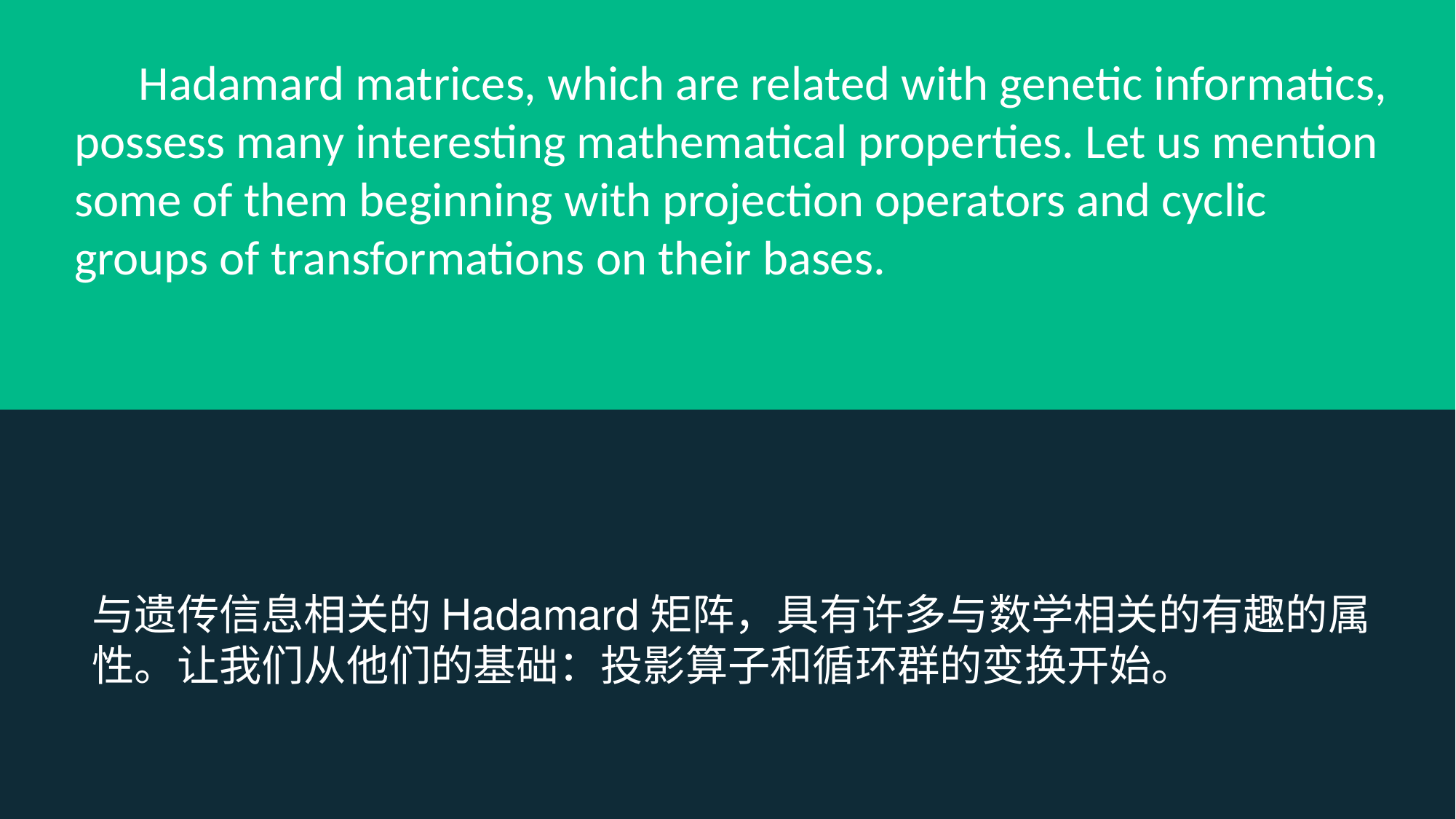

Hadamard matrices, which are related with genetic informatics, possess many interesting mathematical properties. Let us mention some of them beginning with projection operators and cyclic groups of transformations on their bases.

与遗传信息相关的Hadamard矩阵，具有许多与数学相关的有趣的属性。让我们从他们的基础：投影算子和循环群的变换开始。